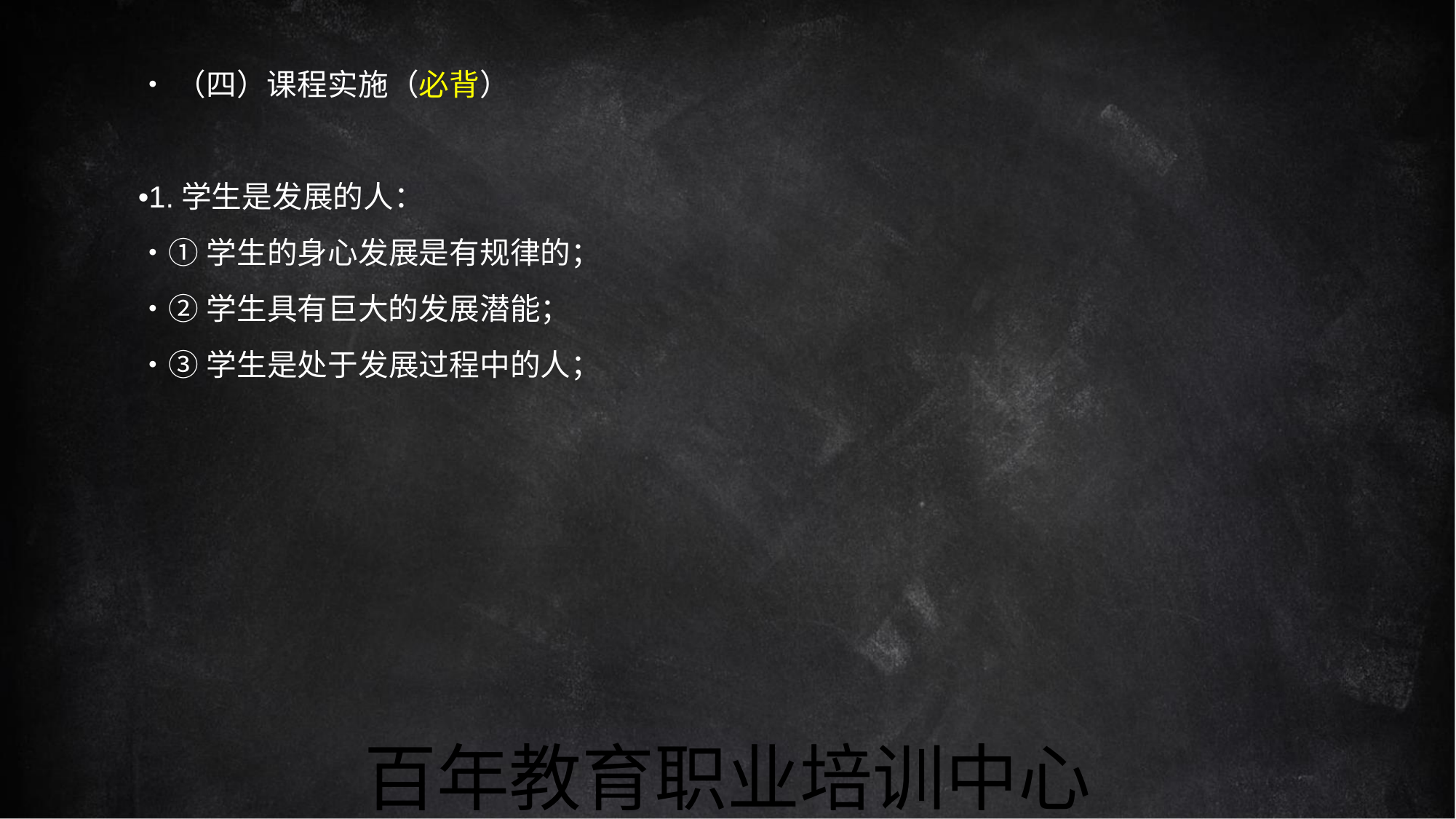

•（四）课程实施（必背）
•1.学生是发展的人：
•①学生的身心发展是有规律的；
•②学生具有巨大的发展潜能；
•③学生是处于发展过程中的人；
百年教育职业培训中心